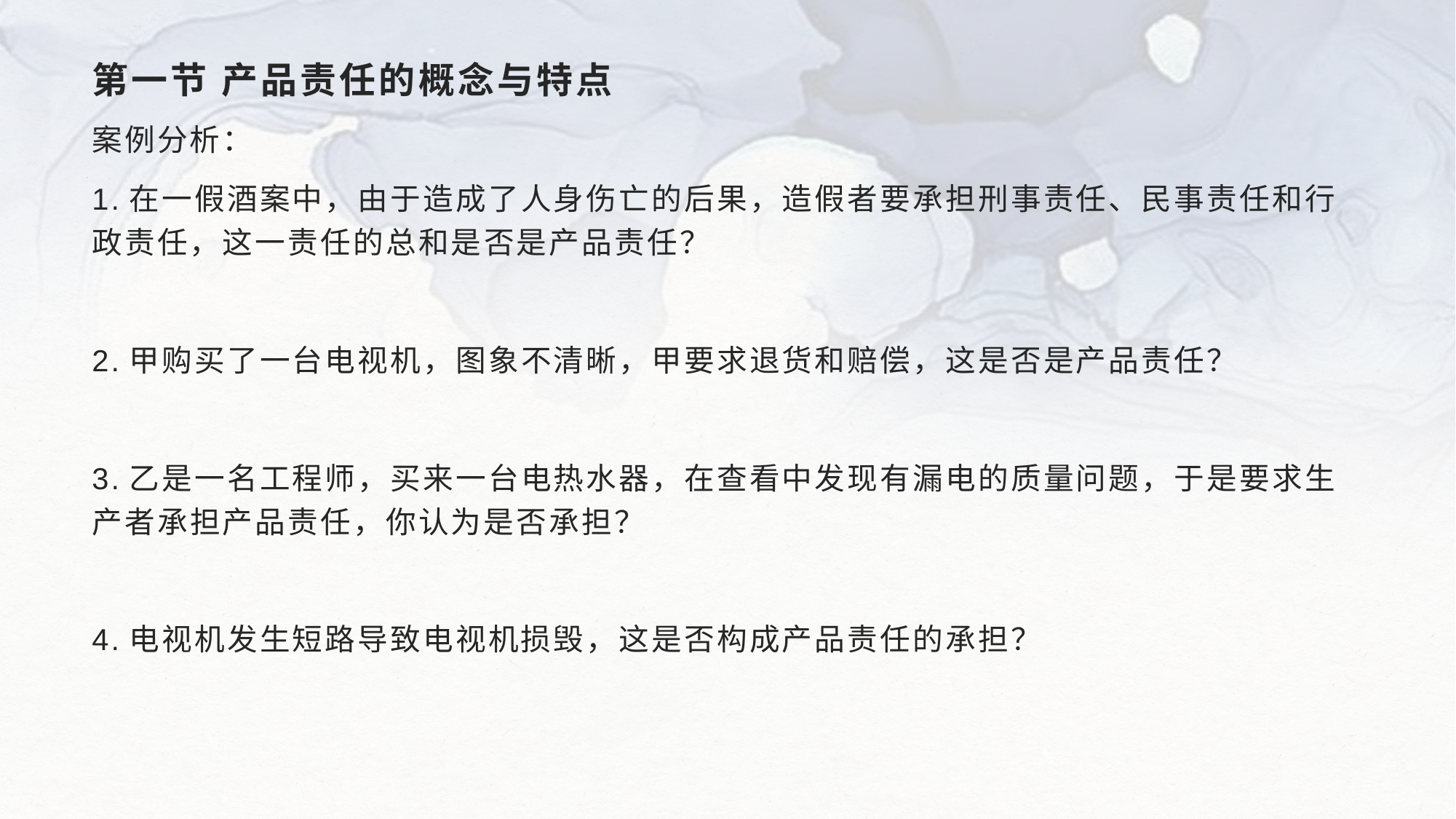

# 第一节 产品责任的概念与特点
案例分析：
1.在一假酒案中，由于造成了人身伤亡的后果，造假者要承担刑事责任、民事责任和行政责任，这一责任的总和是否是产品责任？

2.甲购买了一台电视机，图象不清晰，甲要求退货和赔偿，这是否是产品责任？

3.乙是一名工程师，买来一台电热水器，在查看中发现有漏电的质量问题，于是要求生产者承担产品责任，你认为是否承担？

4.电视机发生短路导致电视机损毁，这是否构成产品责任的承担？